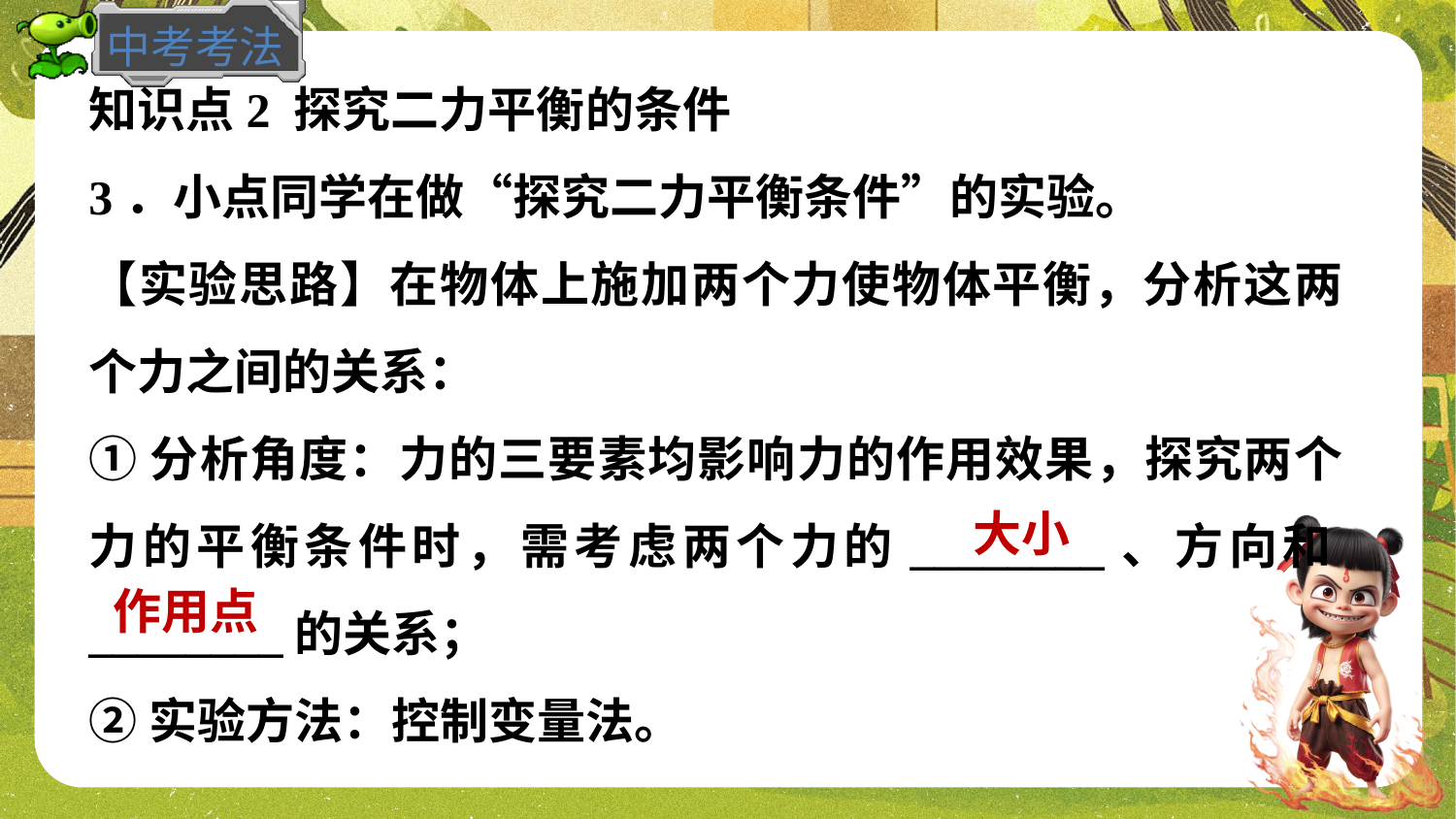

知识点2 探究二力平衡的条件
3．小点同学在做“探究二力平衡条件”的实验。
【实验思路】在物体上施加两个力使物体平衡，分析这两个力之间的关系：
①分析角度：力的三要素均影响力的作用效果，探究两个力的平衡条件时，需考虑两个力的________、方向和________的关系；
②实验方法：控制变量法。
大小
作用点